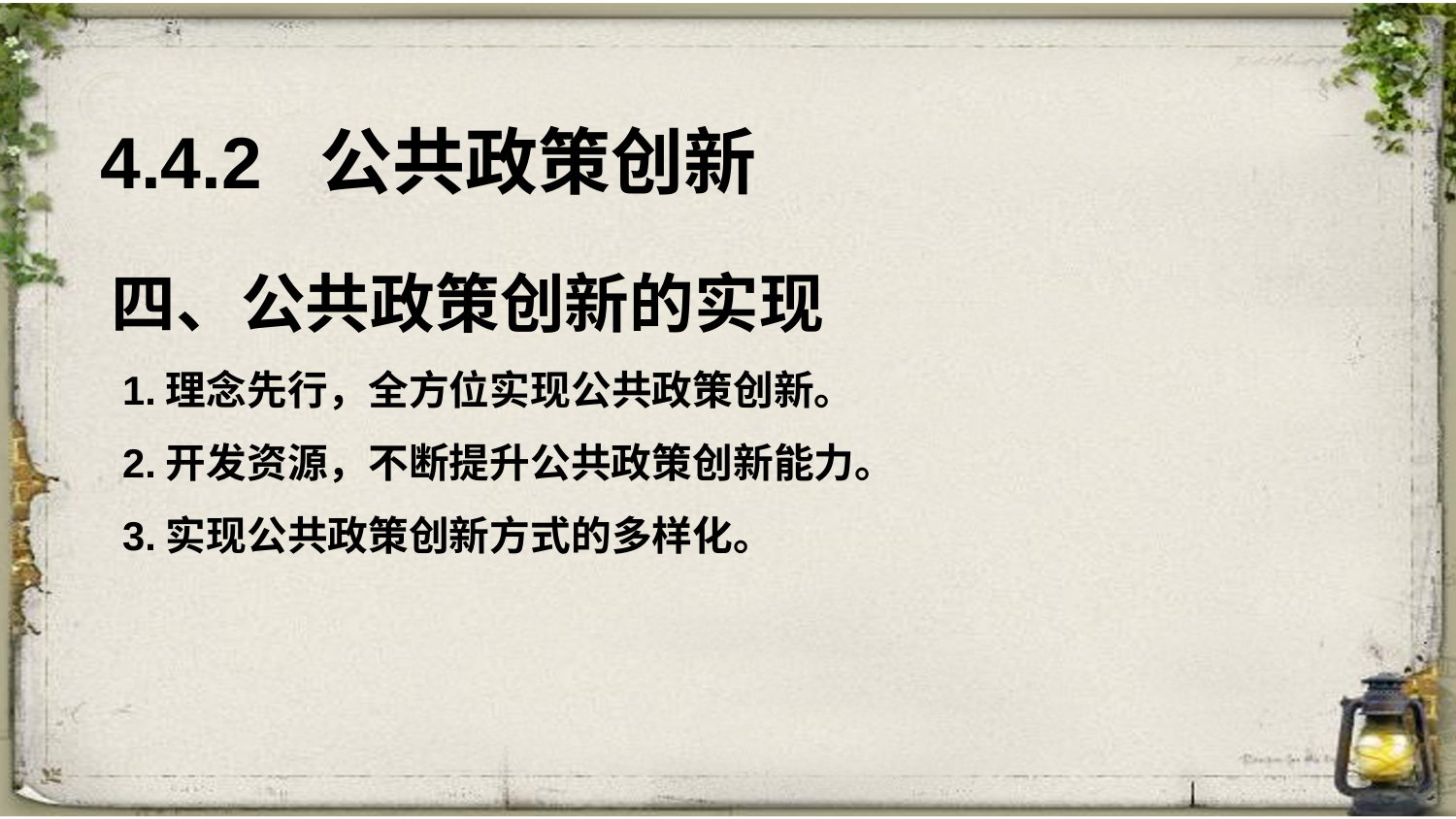

4.4.2  公共政策创新
四、公共政策创新的实现
 1.理念先行，全方位实现公共政策创新。
 2.开发资源，不断提升公共政策创新能力。
 3.实现公共政策创新方式的多样化。